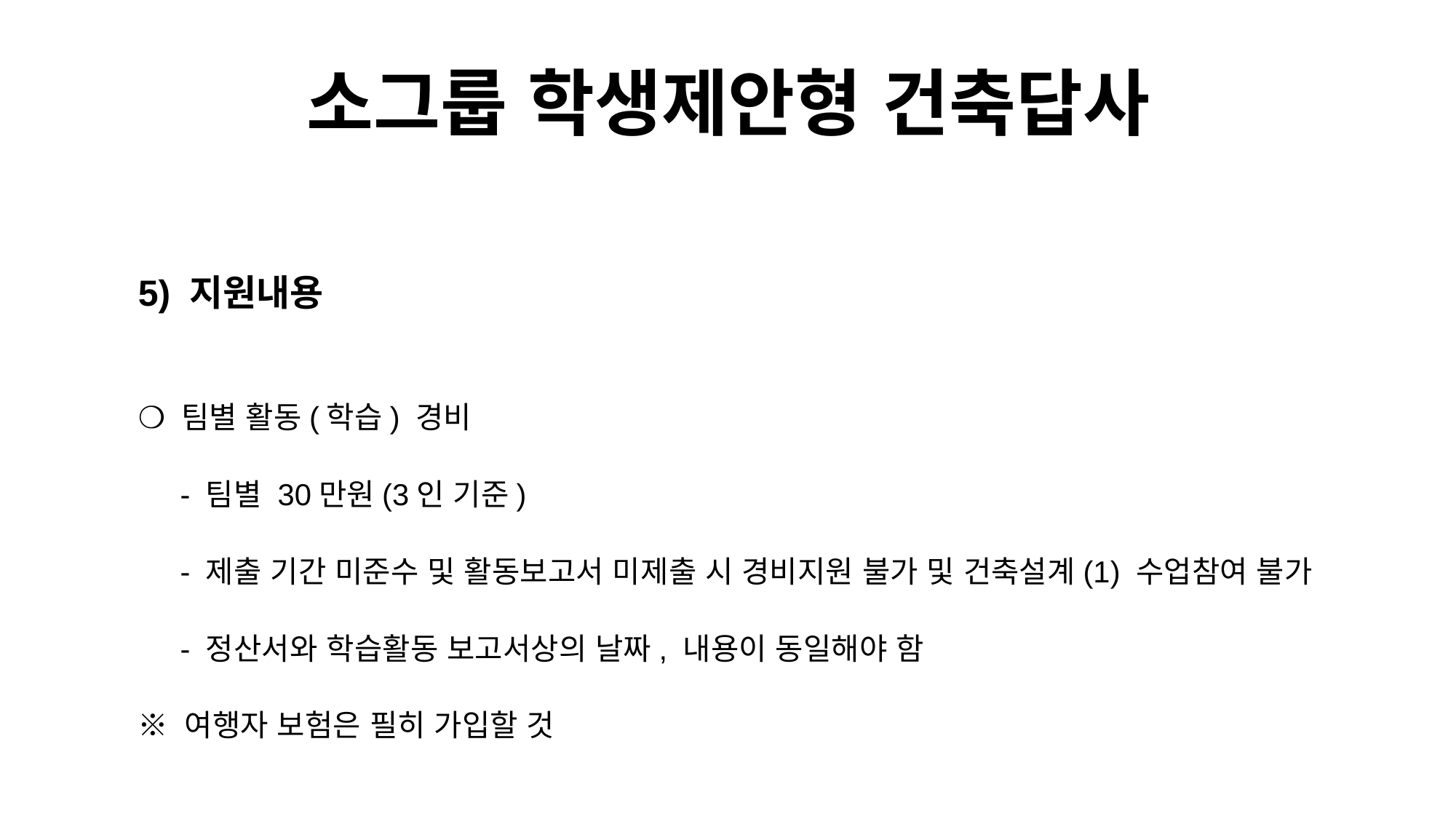

# 소그룹 학생제안형 건축답사
5) 지원내용

❍ 팀별 활동(학습) 경비
     - 팀별 30만원(3인 기준)
     - 제출 기간 미준수 및 활동보고서 미제출 시 경비지원 불가 및 건축설계(1) 수업참여 불가
     - 정산서와 학습활동 보고서상의 날짜, 내용이 동일해야 함
※ 여행자 보험은 필히 가입할 것